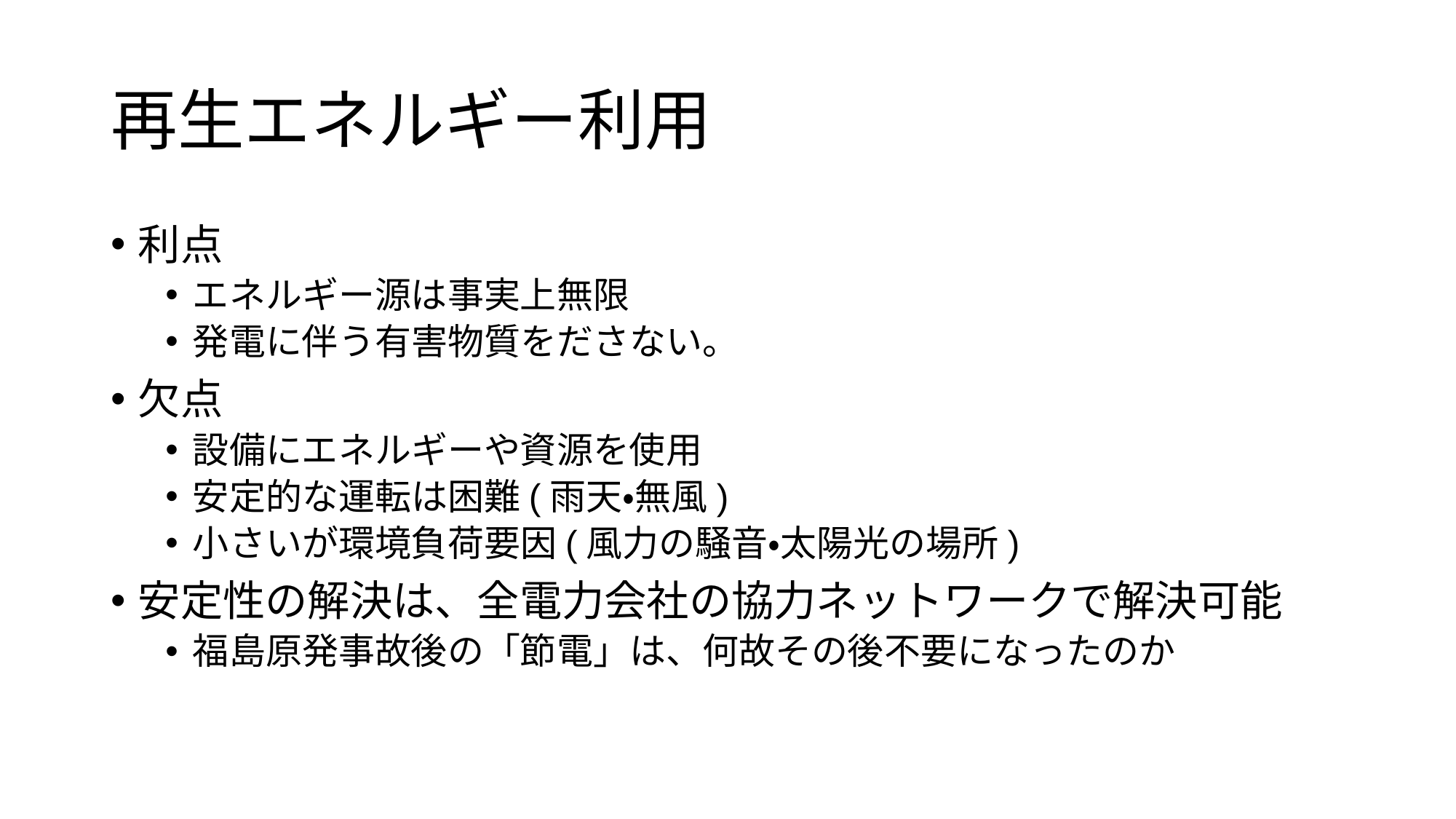

# 再生エネルギー利用
利点
エネルギー源は事実上無限
発電に伴う有害物質をださない。
欠点
設備にエネルギーや資源を使用
安定的な運転は困難(雨天・無風)
小さいが環境負荷要因(風力の騒音・太陽光の場所)
安定性の解決は、全電力会社の協力ネットワークで解決可能
福島原発事故後の「節電」は、何故その後不要になったのか